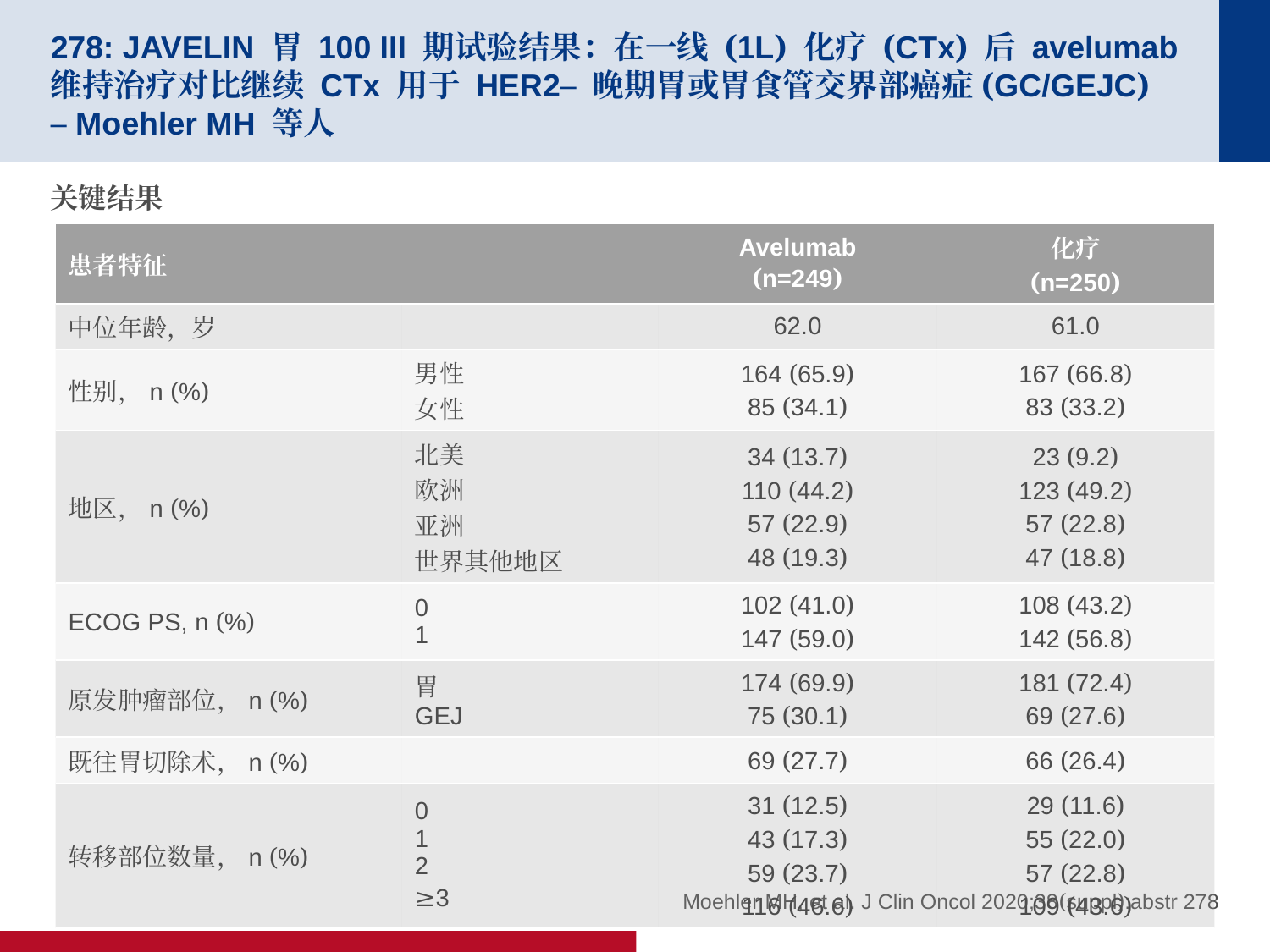

# 278: JAVELIN 胃 100 III 期试验结果：在一线 (1L) 化疗 (CTx) 后 avelumab 维持治疗对比继续 CTx 用于 HER2– 晚期胃或胃食管交界部癌症(GC/GEJC) – Moehler MH 等人
关键结果
| 患者特征 |  | Avelumab (n=249) | 化疗 (n=250) |
| --- | --- | --- | --- |
| 中位年龄，岁 |  | 62.0 | 61.0 |
| 性别，n (%) | 男性 女性 | 164 (65.9) 85 (34.1) | 167 (66.8) 83 (33.2) |
| 地区，n (%) | 北美 欧洲 亚洲 世界其他地区 | 34 (13.7) 110 (44.2) 57 (22.9) 48 (19.3) | 23 (9.2) 123 (49.2) 57 (22.8) 47 (18.8) |
| ECOG PS, n (%) | 0 1 | 102 (41.0) 147 (59.0) | 108 (43.2) 142 (56.8) |
| 原发肿瘤部位，n (%) | 胃 GEJ | 174 (69.9) 75 (30.1) | 181 (72.4) 69 (27.6) |
| 既往胃切除术，n (%) |  | 69 (27.7) | 66 (26.4) |
| 转移部位数量，n (%) | 0 1 2 ≥3 | 31 (12.5) 43 (17.3) 59 (23.7) 116 (46.6) | 29 (11.6) 55 (22.0) 57 (22.8) 109 (43.6) |
Moehler MH, et al. J Clin Oncol 2020;38(suppl):abstr 278